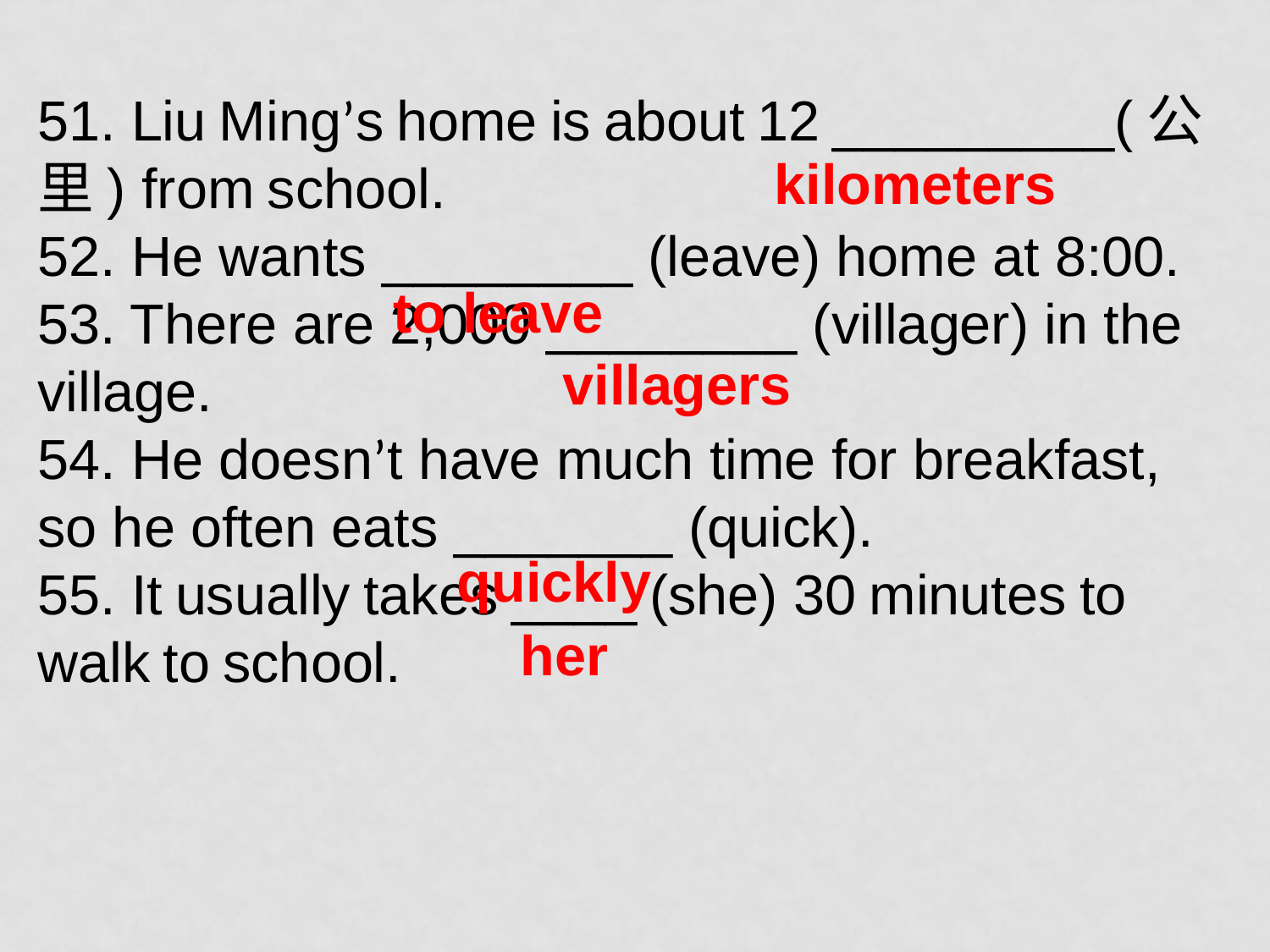

51. Liu Ming’s home is about 12 _________(公里) from school.
52. He wants ________ (leave) home at 8:00.
53. There are 2,000 ________ (villager) in the village.
54. He doesn’t have much time for breakfast, so he often eats _______ (quick).
55. It usually takes ____ (she) 30 minutes to walk to school.
kilometers
to leave
villagers
quickly
her